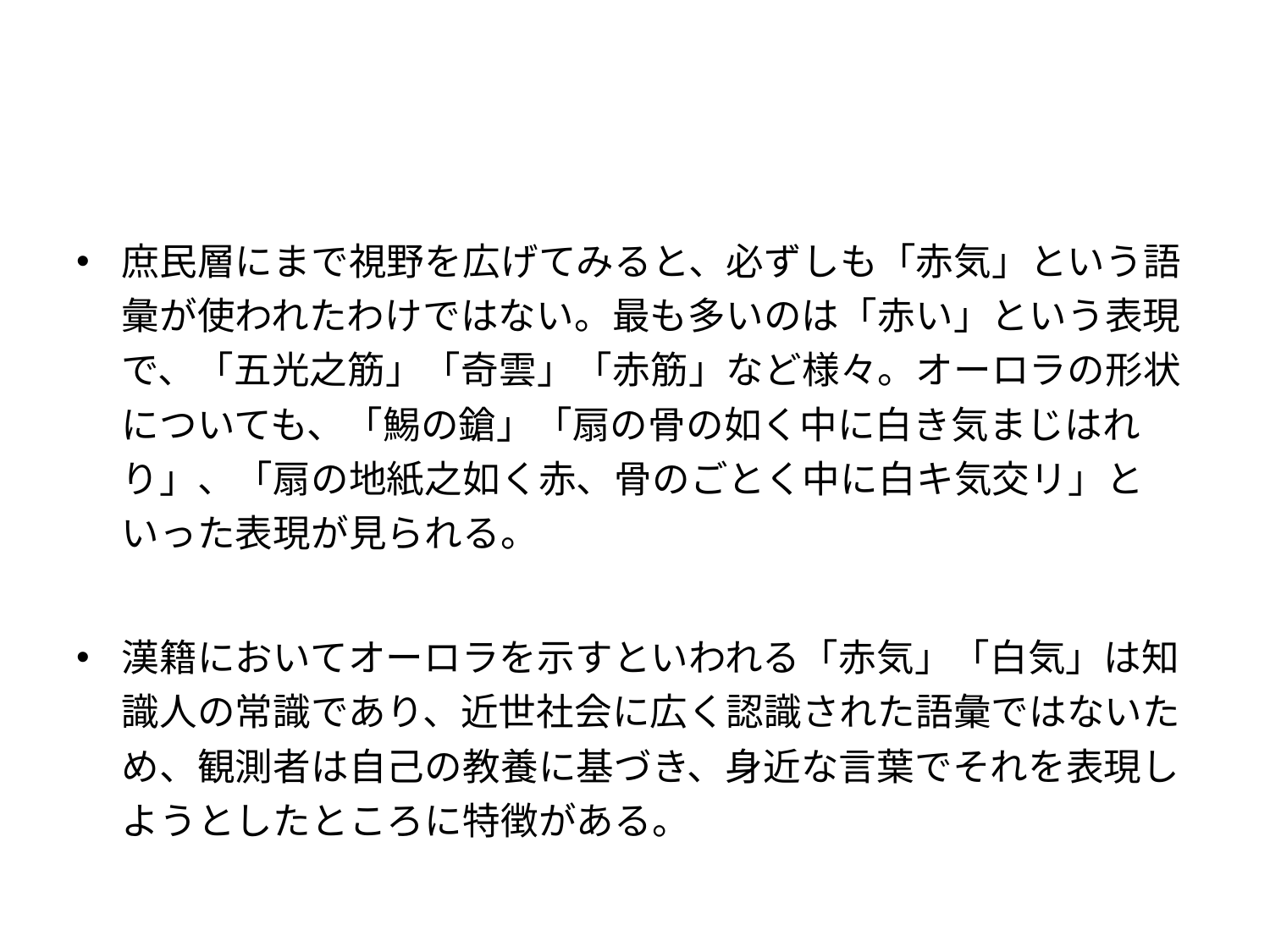

#
庶民層にまで視野を広げてみると、必ずしも「赤気」という語彙が使われたわけではない。最も多いのは「赤い」という表現で、「五光之筋」「奇雲」「赤筋」など様々。オーロラの形状についても、「鯣の鎗」「扇の骨の如く中に白き気まじはれり」、「扇の地紙之如く赤、骨のごとく中に白キ気交リ」といった表現が見られる。

漢籍においてオーロラを示すといわれる「赤気」「白気」は知識人の常識であり、近世社会に広く認識された語彙ではないため、観測者は自己の教養に基づき、身近な言葉でそれを表現しようとしたところに特徴がある。